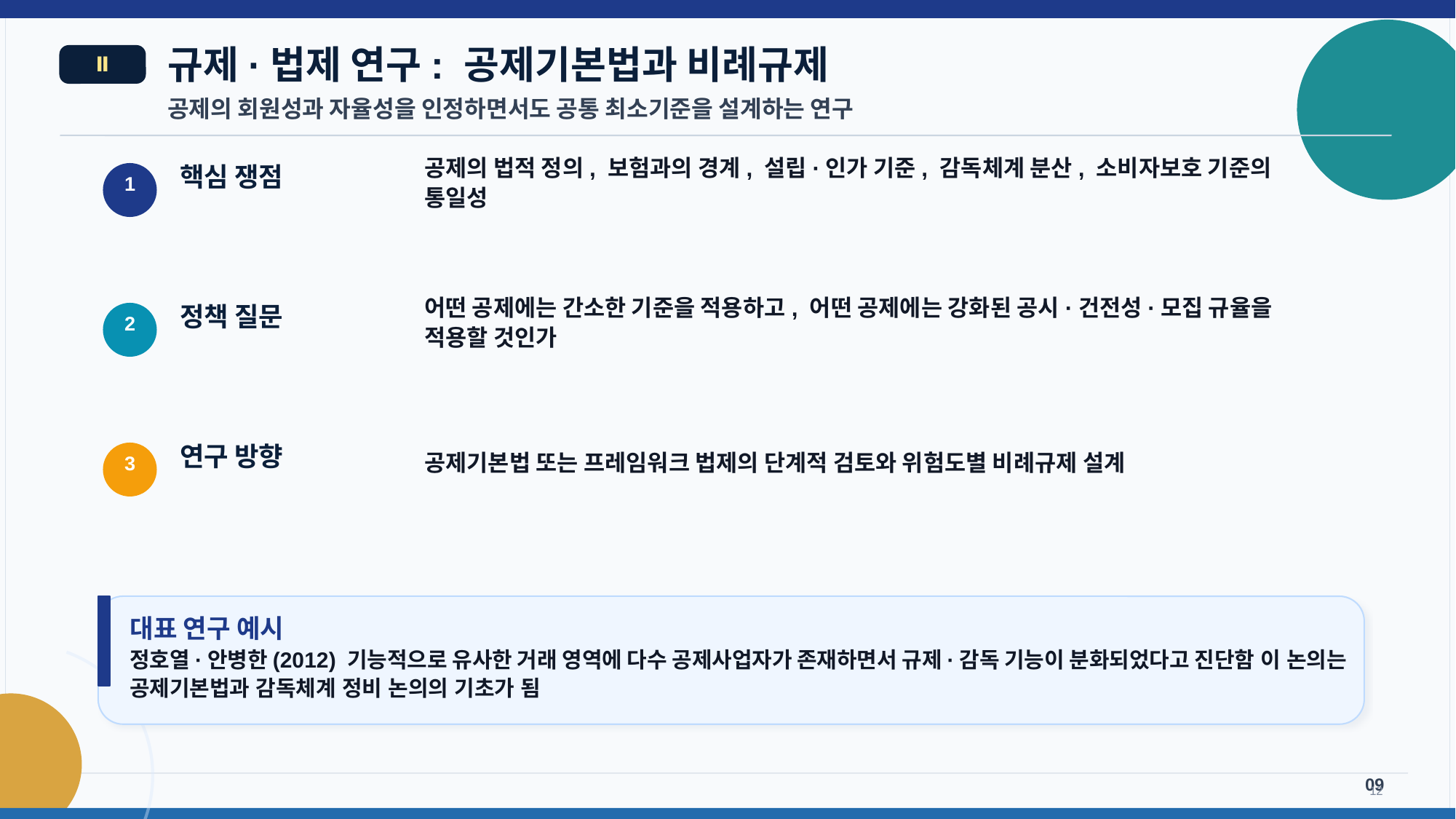

규제·법제 연구: 공제기본법과 비례규제

Ⅱ
공제의 회원성과 자율성을 인정하면서도 공통 최소기준을 설계하는 연구

공제의 법적 정의, 보험과의 경계, 설립·인가 기준, 감독체계 분산, 소비자보호 기준의 통일성
핵심 쟁점

1
어떤 공제에는 간소한 기준을 적용하고, 어떤 공제에는 강화된 공시·건전성·모집 규율을 적용할 것인가
정책 질문

2
공제기본법 또는 프레임워크 법제의 단계적 검토와 위험도별 비례규제 설계
연구 방향

3

대표 연구 예시

정호열·안병한(2012) 기능적으로 유사한 거래 영역에 다수 공제사업자가 존재하면서 규제·감독 기능이 분화되었다고 진단함 이 논의는 공제기본법과 감독체계 정비 논의의 기초가 됨

09
12